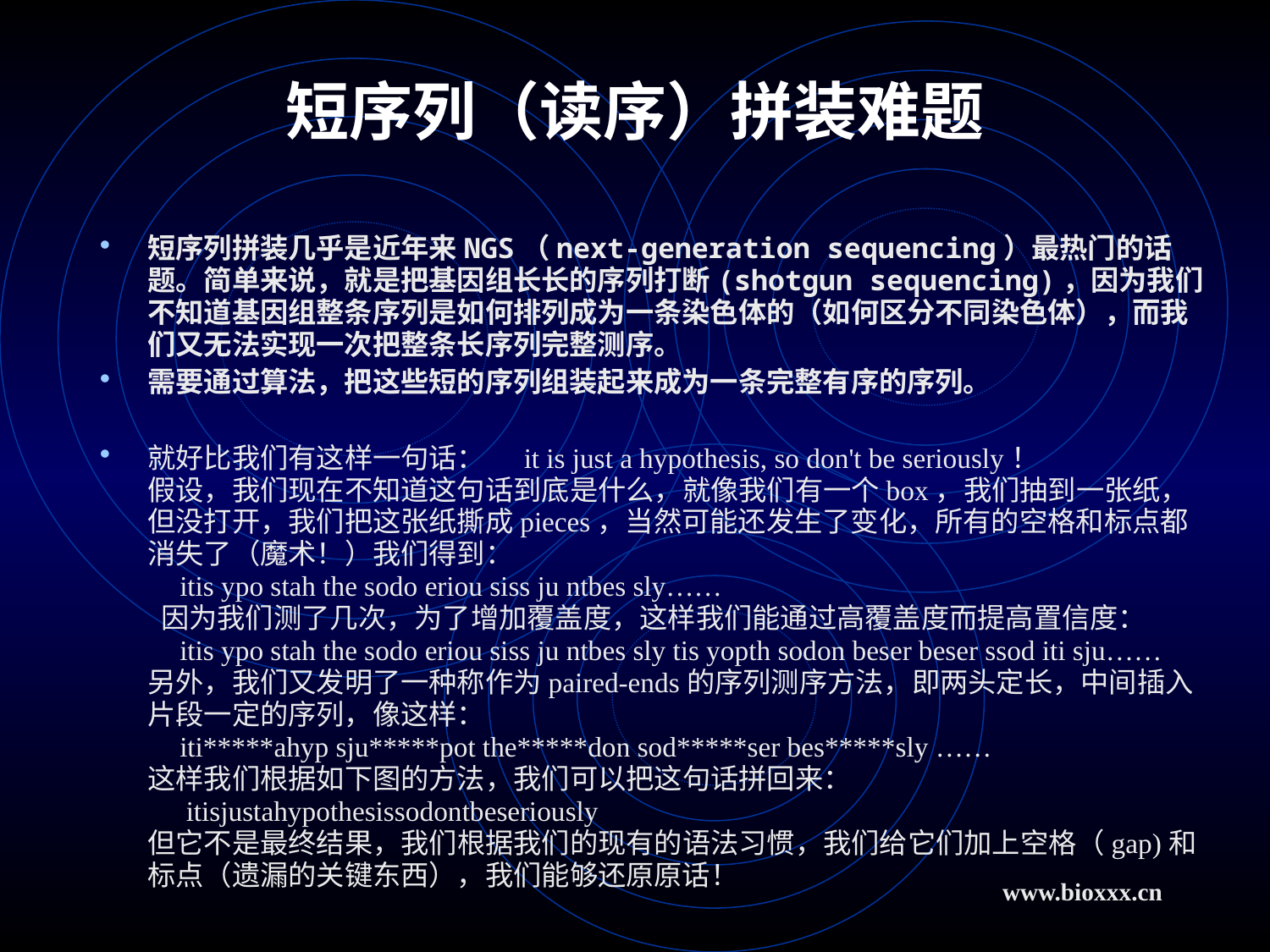

# 短序列（读序）拼装难题
短序列拼装几乎是近年来NGS（next-generation sequencing）最热门的话题。简单来说，就是把基因组长长的序列打断(shotgun sequencing)，因为我们不知道基因组整条序列是如何排列成为一条染色体的（如何区分不同染色体），而我们又无法实现一次把整条长序列完整测序。
需要通过算法，把这些短的序列组装起来成为一条完整有序的序列。

就好比我们有这样一句话：     it is just a hypothesis, so don't be seriously！
假设，我们现在不知道这句话到底是什么，就像我们有一个box，我们抽到一张纸，但没打开，我们把这张纸撕成pieces，当然可能还发生了变化，所有的空格和标点都消失了（魔术！）我们得到：
    itis ypo stah the sodo eriou siss ju ntbes sly……
 因为我们测了几次，为了增加覆盖度，这样我们能通过高覆盖度而提高置信度：
    itis ypo stah the sodo eriou siss ju ntbes sly tis yopth sodon beser beser ssod iti sju……
另外，我们又发明了一种称作为paired-ends的序列测序方法，即两头定长，中间插入片段一定的序列，像这样：
    iti*****ahyp sju*****pot the*****don sod*****ser bes*****sly ……
这样我们根据如下图的方法，我们可以把这句话拼回来：
     itisjustahypothesissodontbeseriously
但它不是最终结果，我们根据我们的现有的语法习惯，我们给它们加上空格（gap)和标点（遗漏的关键东西），我们能够还原原话！
www.bioxxx.cn